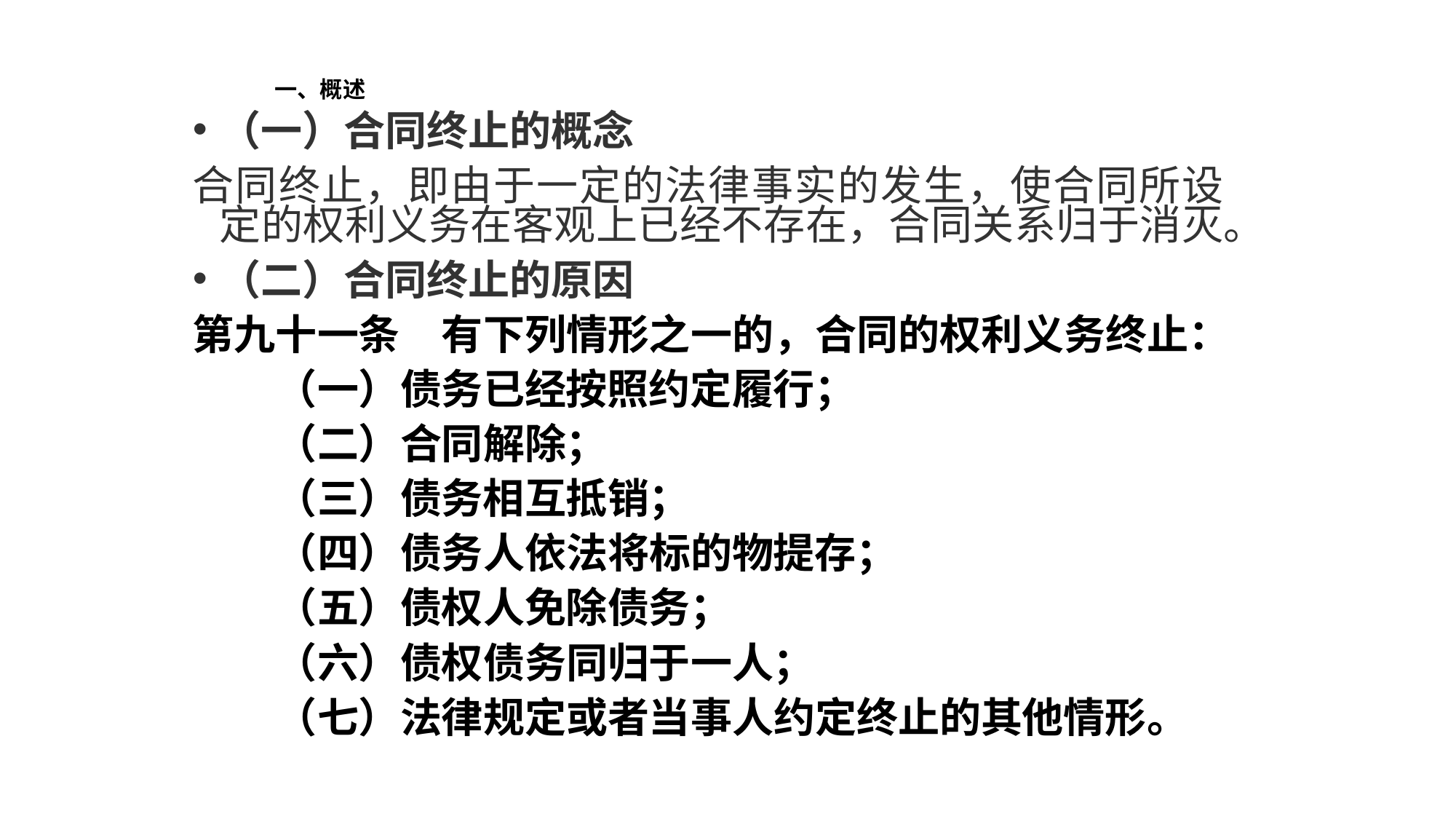

# 一、概述
（一）合同终止的概念
合同终止，即由于一定的法律事实的发生，使合同所设定的权利义务在客观上已经不存在，合同关系归于消灭。
（二）合同终止的原因
第九十一条　有下列情形之一的，合同的权利义务终止：
　　（一）债务已经按照约定履行；
　　（二）合同解除；
　　（三）债务相互抵销；
　　（四）债务人依法将标的物提存；
　　（五）债权人免除债务；
　　（六）债权债务同归于一人；
　　（七）法律规定或者当事人约定终止的其他情形。